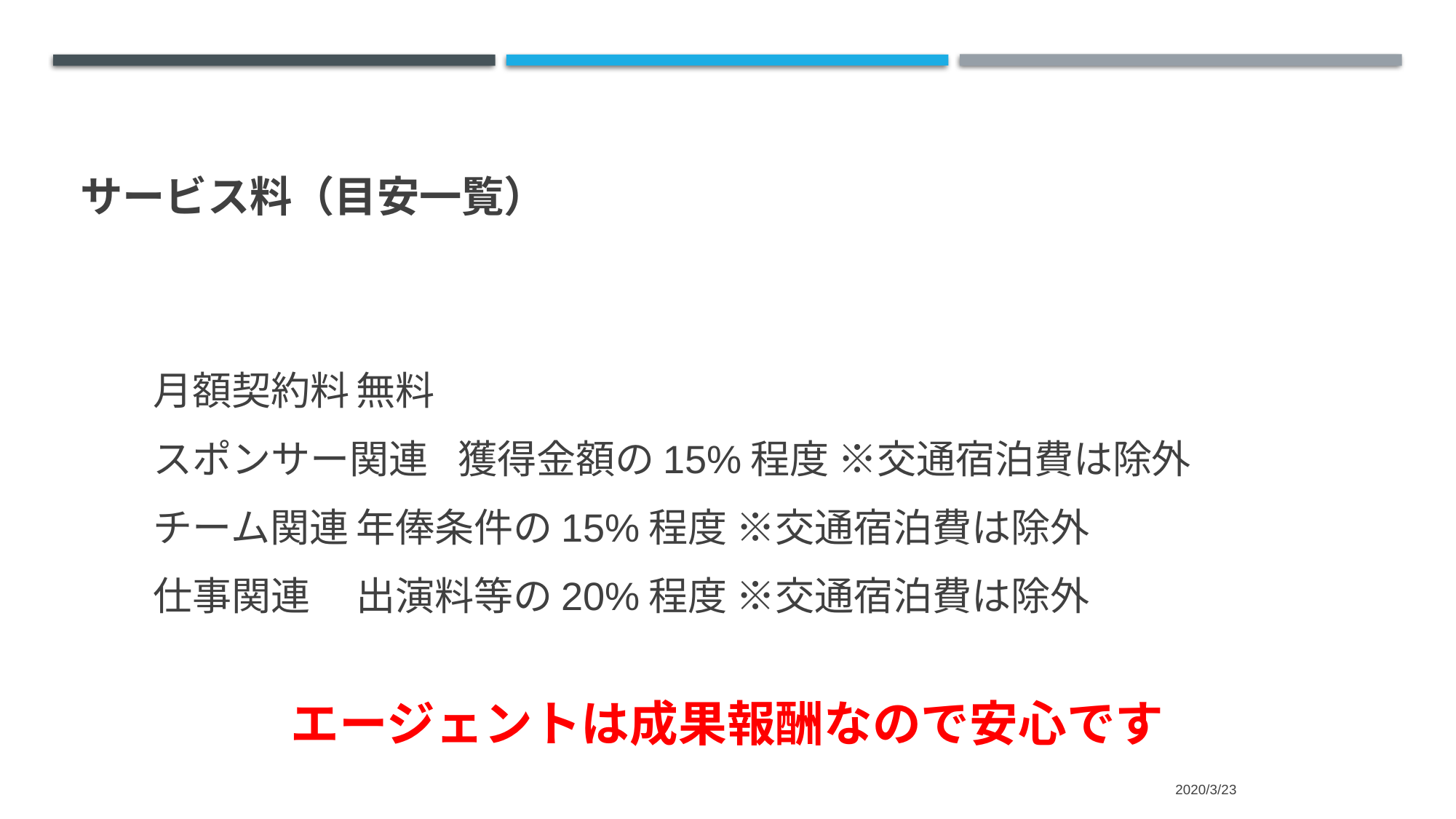

# サービス料（目安一覧）
月額契約料			無料
スポンサー関連		獲得金額の15%程度 ※交通宿泊費は除外
チーム関連			年俸条件の15%程度 ※交通宿泊費は除外
仕事関連			出演料等の20%程度 ※交通宿泊費は除外
エージェントは成果報酬なので安心です
2020/3/23